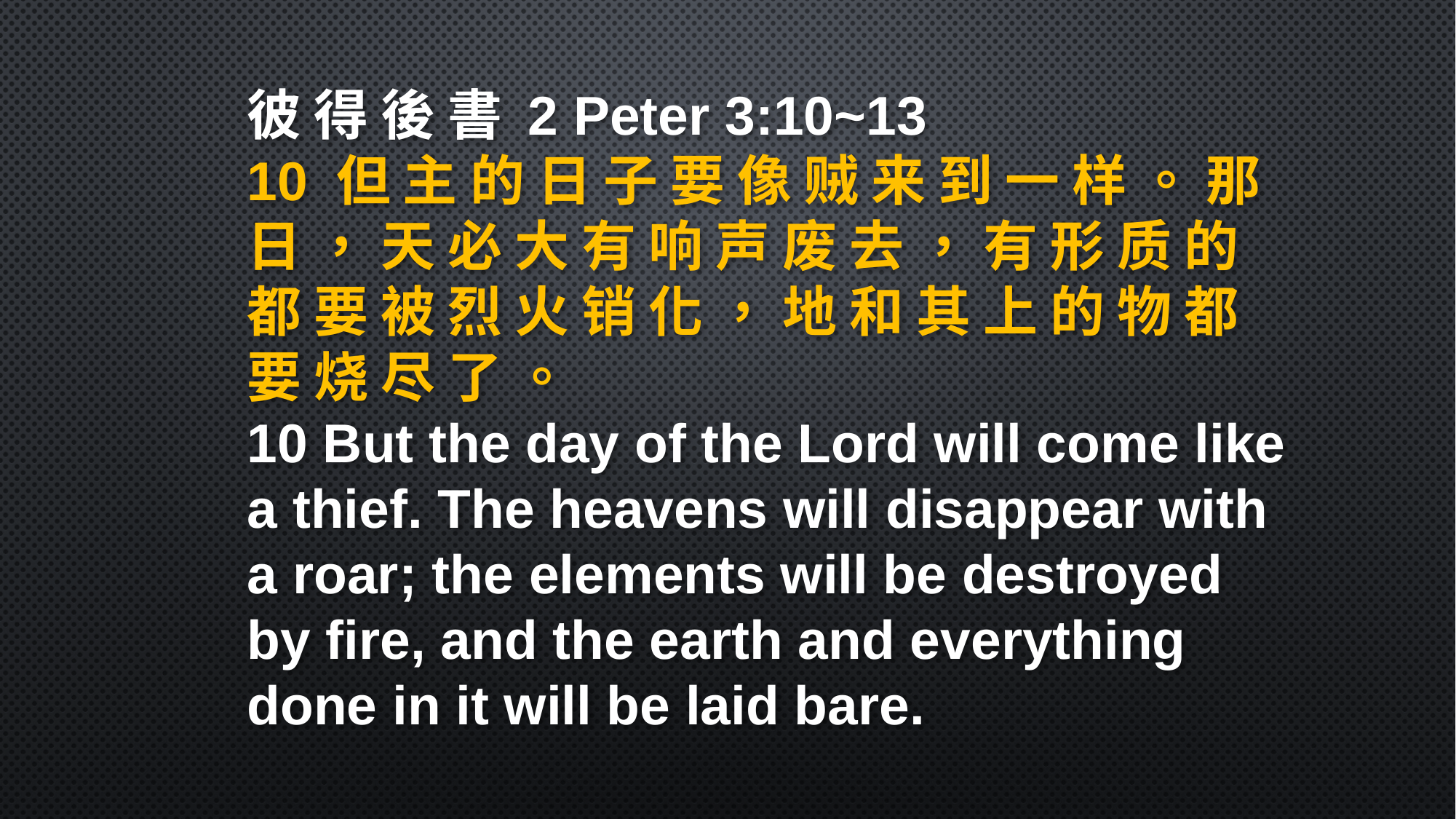

彼 得 後 書 2 Peter 3:10~13
10 但 主 的 日 子 要 像 贼 来 到 一 样 。 那 日 ， 天 必 大 有 响 声 废 去 ， 有 形 质 的 都 要 被 烈 火 销 化 ， 地 和 其 上 的 物 都 要 烧 尽 了 。
10 But the day of the Lord will come like a thief. The heavens will disappear with a roar; the elements will be destroyed by fire, and the earth and everything done in it will be laid bare.